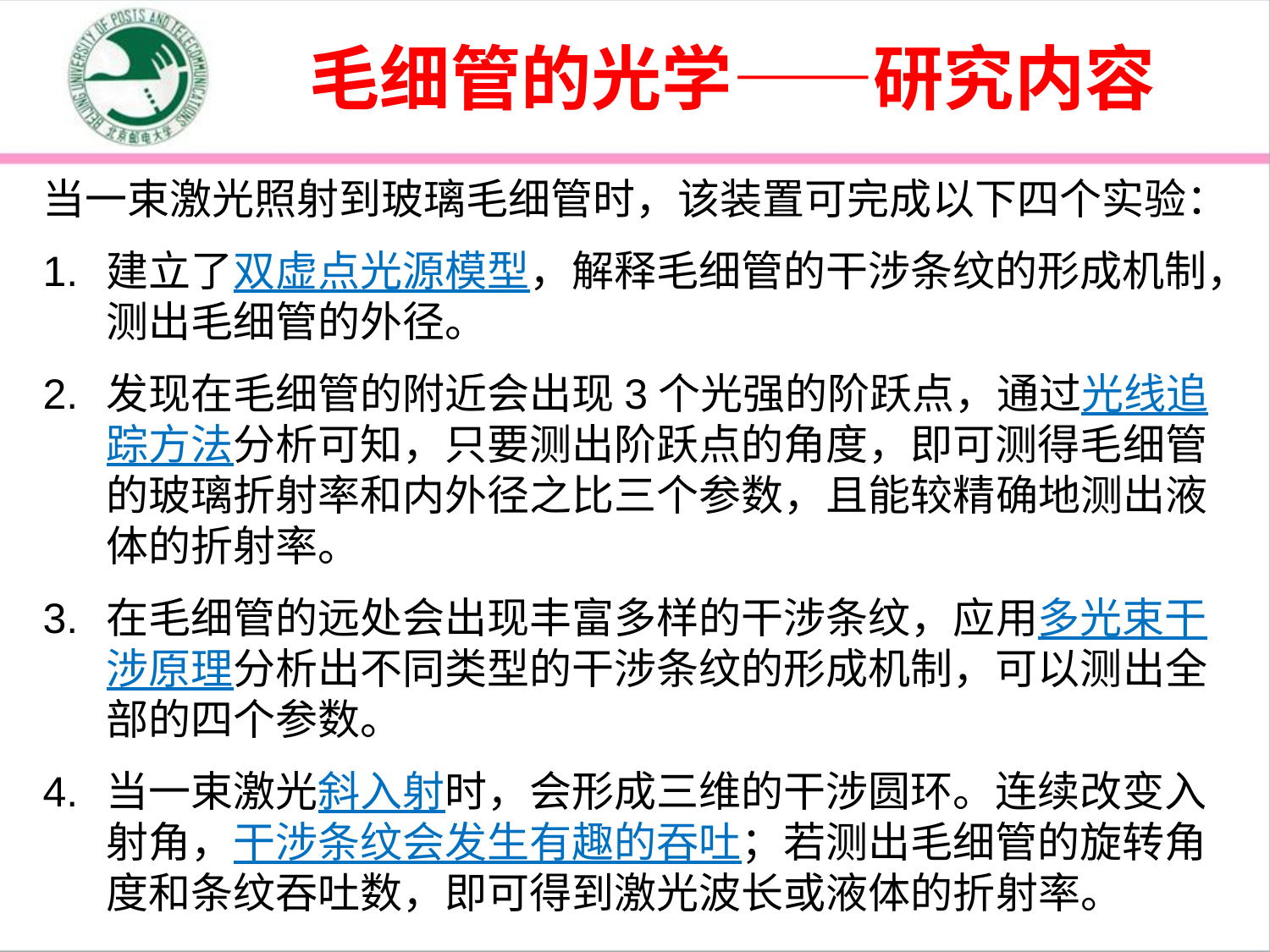

毛细管的光学——研究内容
当一束激光照射到玻璃毛细管时，该装置可完成以下四个实验：
建立了双虚点光源模型，解释毛细管的干涉条纹的形成机制，测出毛细管的外径。
发现在毛细管的附近会出现3个光强的阶跃点，通过光线追踪方法分析可知，只要测出阶跃点的角度，即可测得毛细管的玻璃折射率和内外径之比三个参数，且能较精确地测出液体的折射率。
在毛细管的远处会出现丰富多样的干涉条纹，应用多光束干涉原理分析出不同类型的干涉条纹的形成机制，可以测出全部的四个参数。
当一束激光斜入射时，会形成三维的干涉圆环。连续改变入射角，干涉条纹会发生有趣的吞吐；若测出毛细管的旋转角度和条纹吞吐数，即可得到激光波长或液体的折射率。